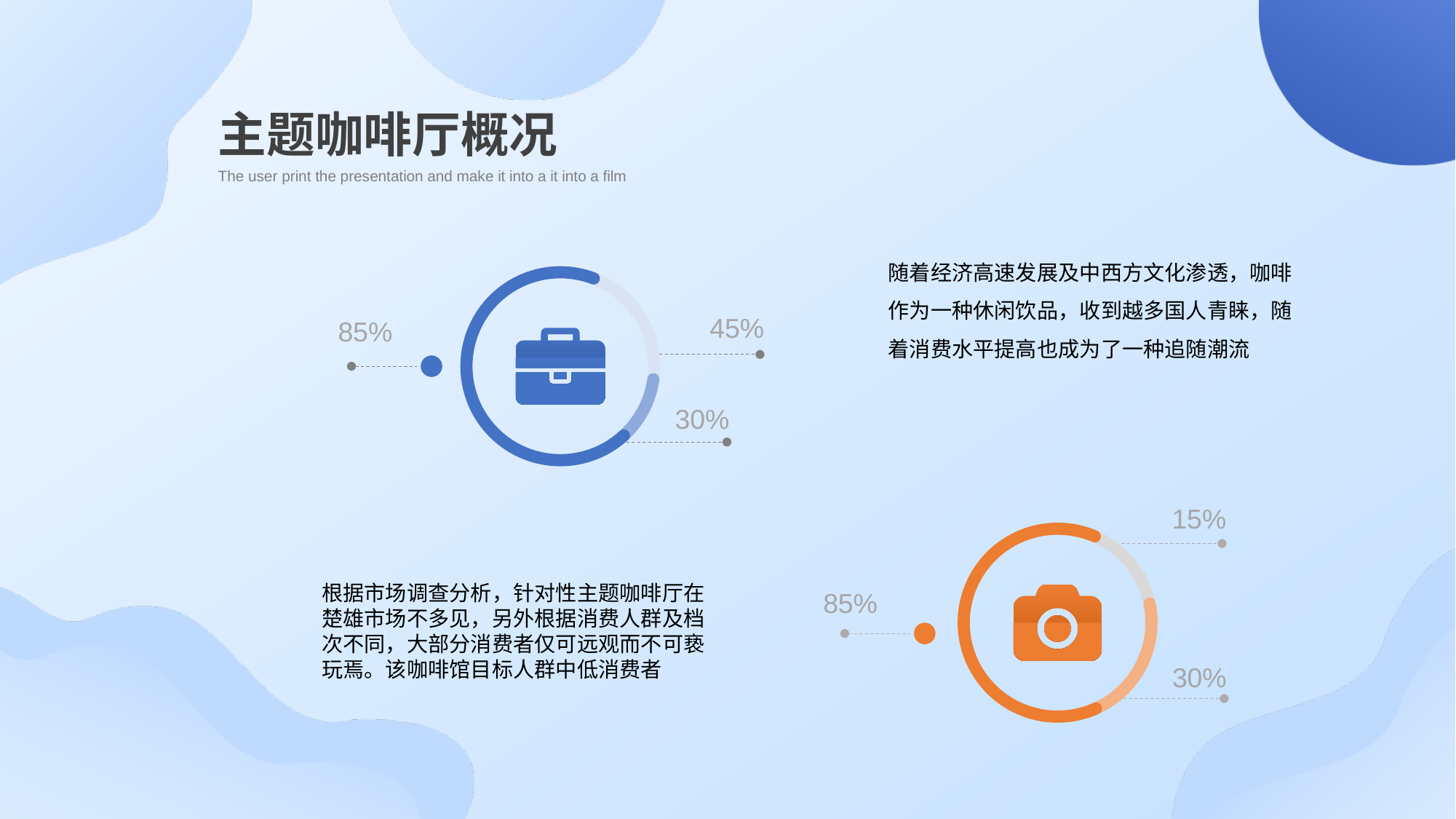

主题咖啡厅概况
The user print the presentation and make it into a it into a film
随着经济高速发展及中西方文化渗透，咖啡作为一种休闲饮品，收到越多国人青睐，随着消费水平提高也成为了一种追随潮流

45%
85%

30%
15%

85%

30%
根据市场调查分析，针对性主题咖啡厅在楚雄市场不多见，另外根据消费人群及档次不同，大部分消费者仅可远观而不可亵玩焉。该咖啡馆目标人群中低消费者